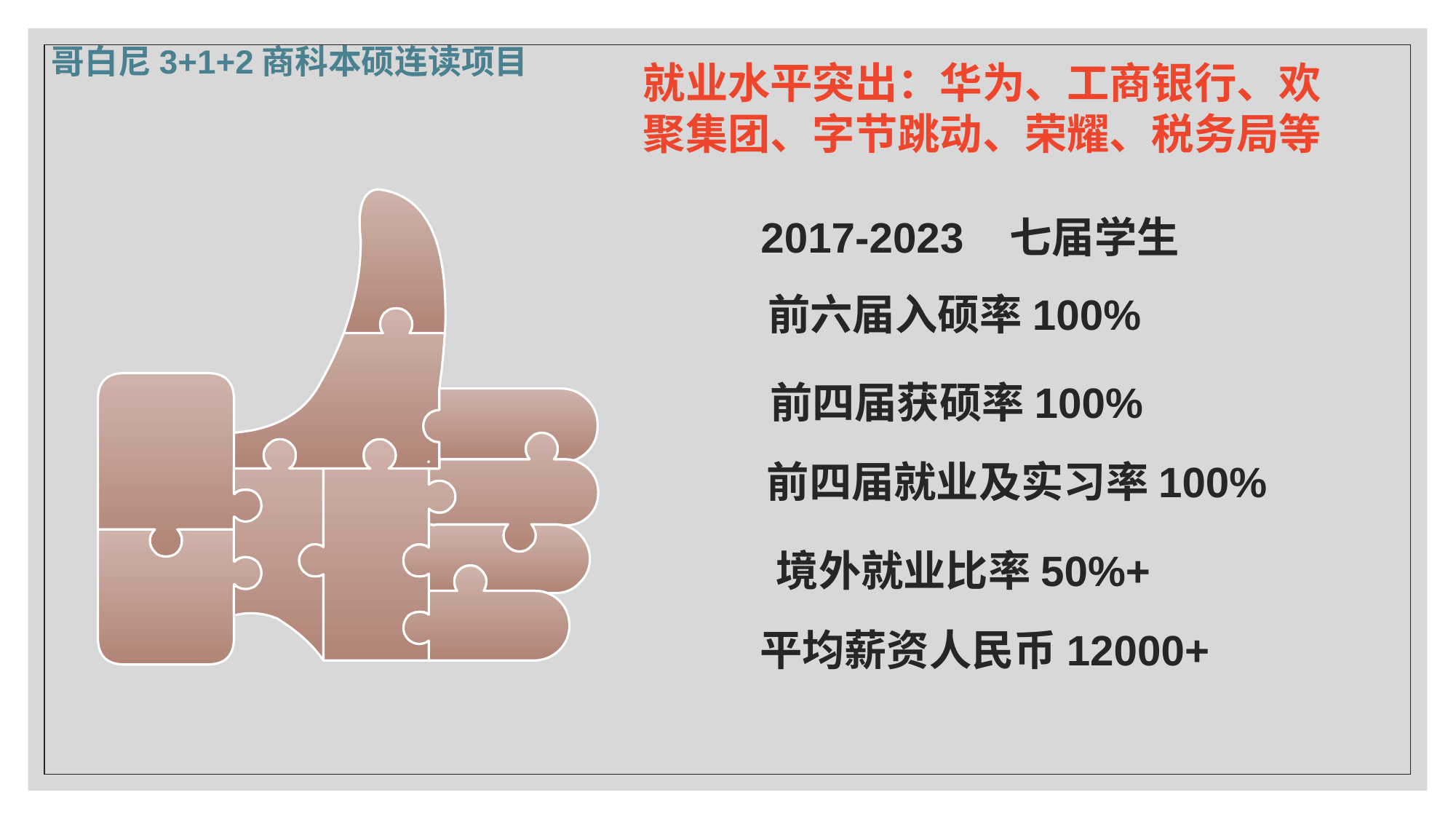

哥白尼3+1+2商科本硕连读项目
就业水平突出：华为、工商银行、欢聚集团、字节跳动、荣耀、税务局等

2017-2023   七届学生
前六届入硕率100%

前四届获硕率100%

前四届就业及实习率100%

境外就业比率50%+

平均薪资人民币12000+